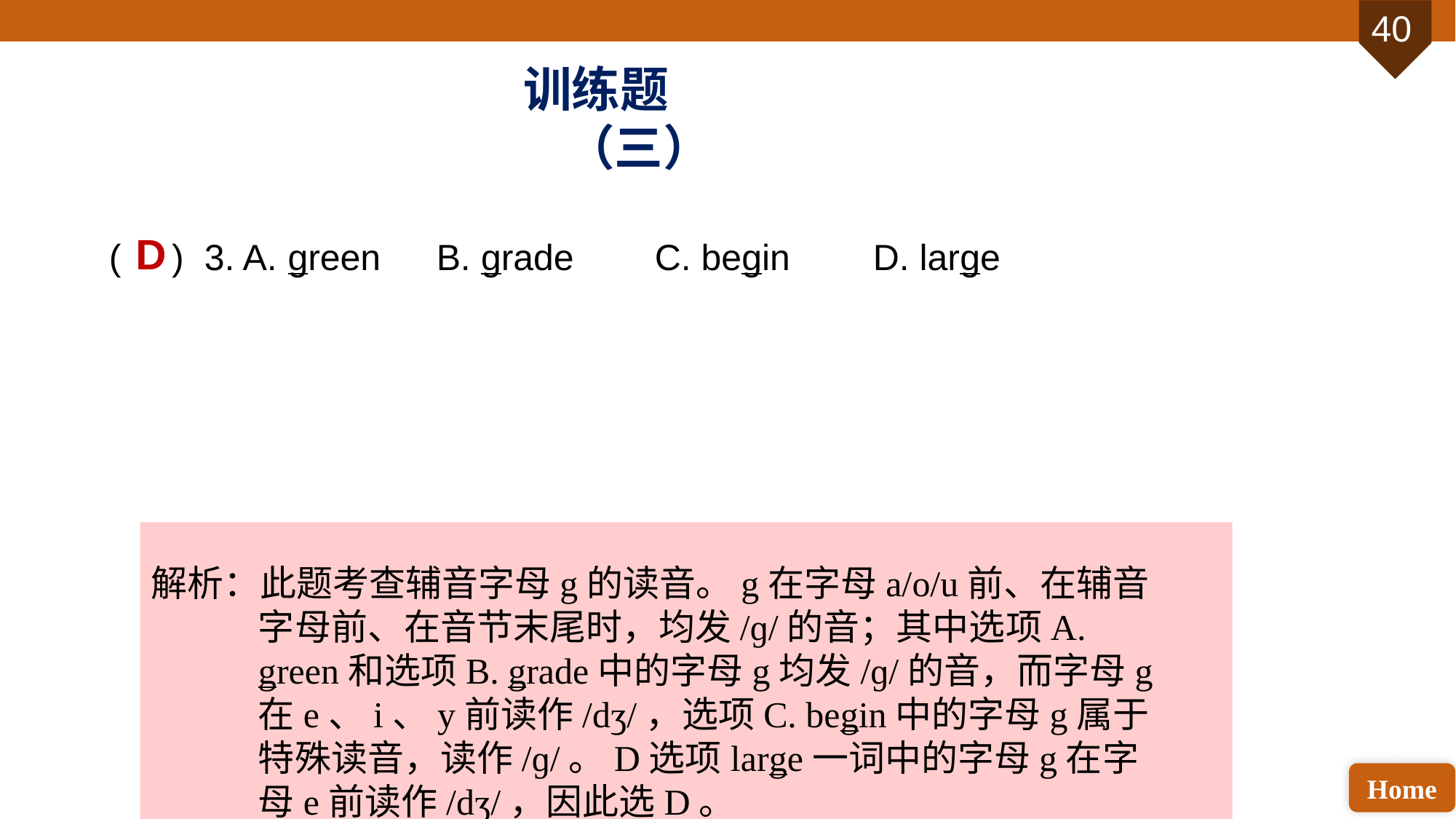

训练题（三）
(     )  3. A. green 	B. grade 	C. begin 	D. large
D

解析：此题考查辅音字母g的读音。g在字母a/o/u前、在辅音字母前、在音节末尾时，均发/ɡ/的音；其中选项A. green和选项B. grade中的字母g均发/ɡ/的音，而字母g在e、i、y前读作/dʒ/，选项C. begin中的字母g属于特殊读音，读作/ɡ/。D选项large一词中的字母g在字母e前读作/dʒ/，因此选D。